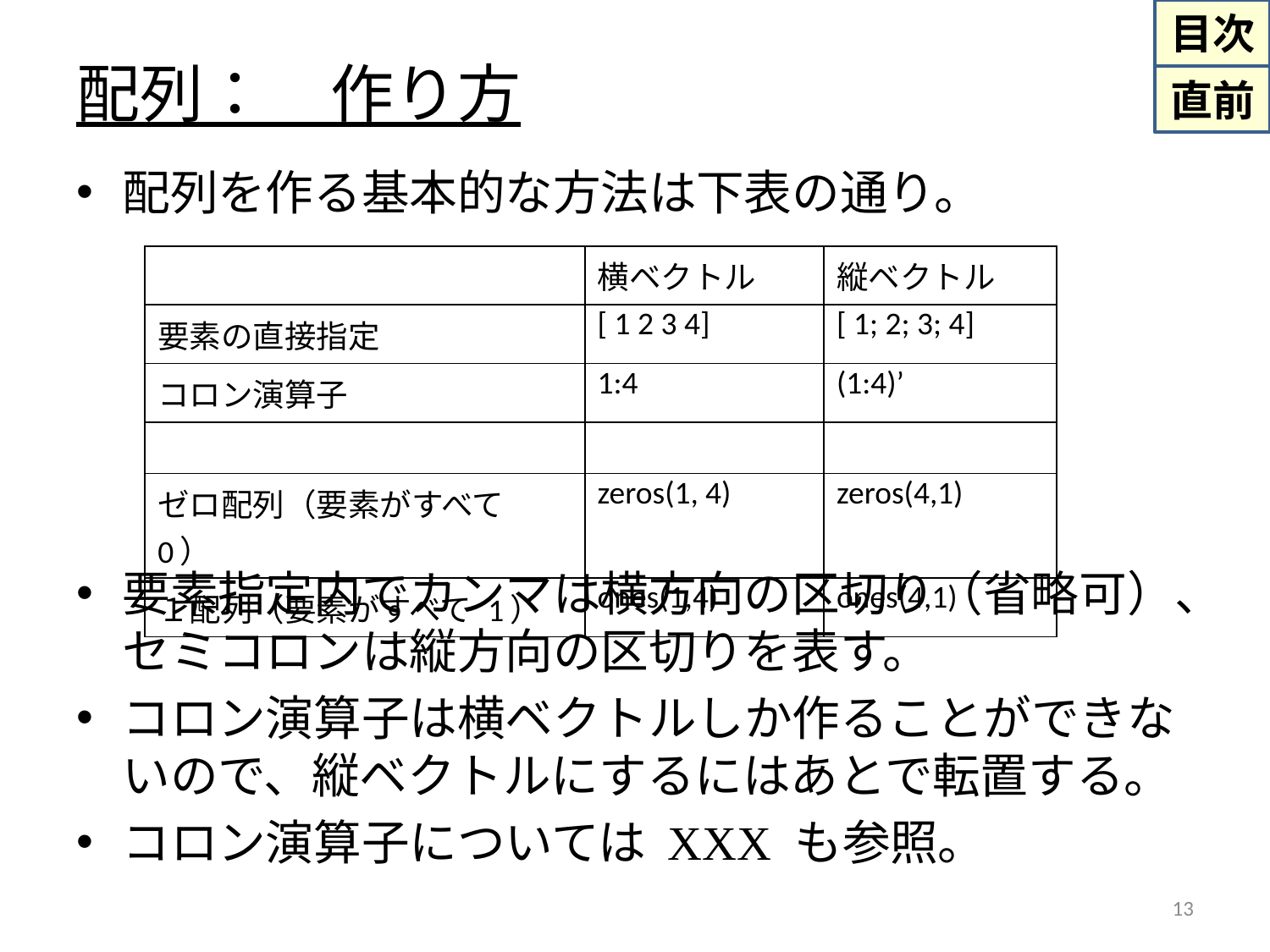

# 配列：　作り方
配列を作る基本的な方法は下表の通り。

要素指定内でカンマは横方向の区切り（省略可）、セミコロンは縦方向の区切りを表す。
コロン演算子は横ベクトルしか作ることができないので、縦ベクトルにするにはあとで転置する。
コロン演算子については XXX も参照。
|  | 横ベクトル | 縦ベクトル |
| --- | --- | --- |
| 要素の直接指定 | [ 1 2 3 4] | [ 1; 2; 3; 4] |
| コロン演算子 | 1:4 | (1:4)’ |
|  |  |  |
| ゼロ配列（要素がすべて 0） | zeros(1, 4) | zeros(4,1) |
| １配列（要素がすべて 1） | ones(1,4) | ones(4,1) |
13